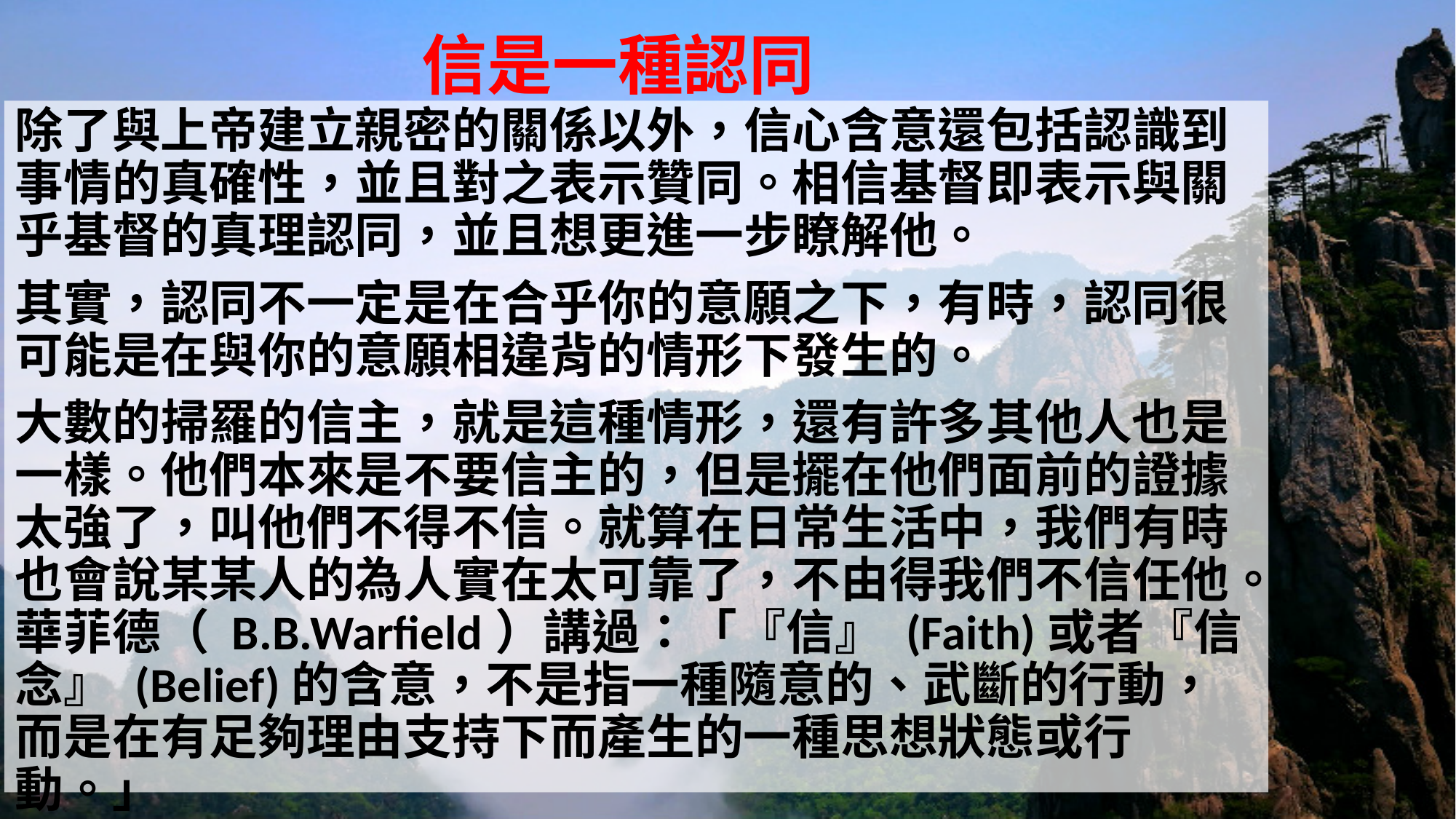

# 信是一種認同
除了與上帝建立親密的關係以外，信心含意還包括認識到事情的真確性，並且對之表示贊同。相信基督即表示與關乎基督的真理認同，並且想更進一步瞭解他。
其實，認同不一定是在合乎你的意願之下，有時，認同很可能是在與你的意願相違背的情形下發生的。
大數的掃羅的信主，就是這種情形，還有許多其他人也是一樣。他們本來是不要信主的，但是擺在他們面前的證據太強了，叫他們不得不信。就算在日常生活中，我們有時也會說某某人的為人實在太可靠了，不由得我們不信任他。華菲德（ B.B.Warfield）講過：「『信』 (Faith)或者『信念』 (Belief)的含意，不是指一種隨意的、武斷的行動，而是在有足夠理由支持下而產生的一種思想狀態或行動。」